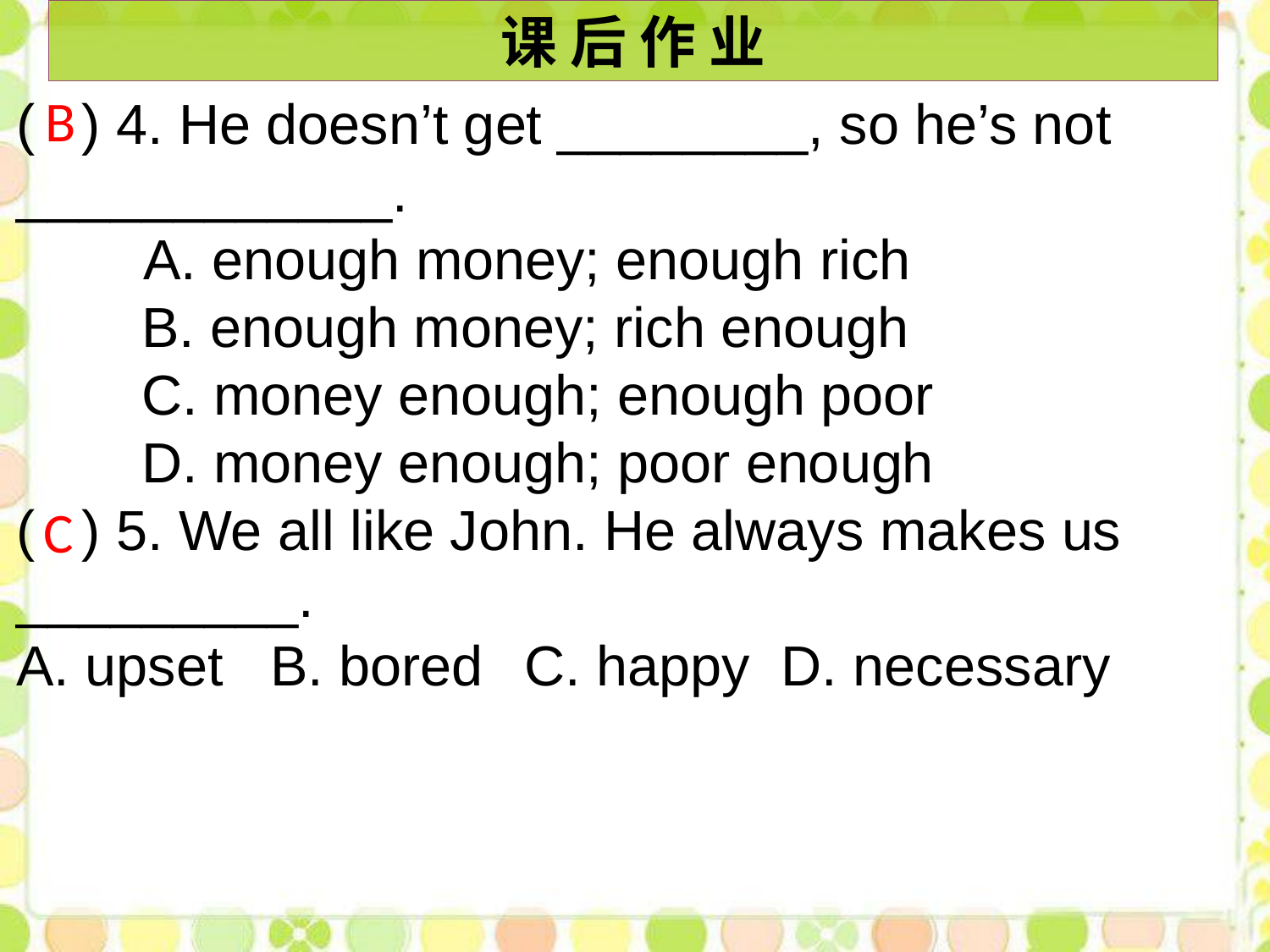

课 后 作 业
B
(   ) 4. He doesn’t get ________, so he’s not ____________.
	A. enough money; enough rich
        B. enough money; rich enough
        C. money enough; enough poor
        D. money enough; poor enough
(   ) 5. We all like John. He always makes us _________.
A. upset	B. bored	C. happy  D. necessary

C